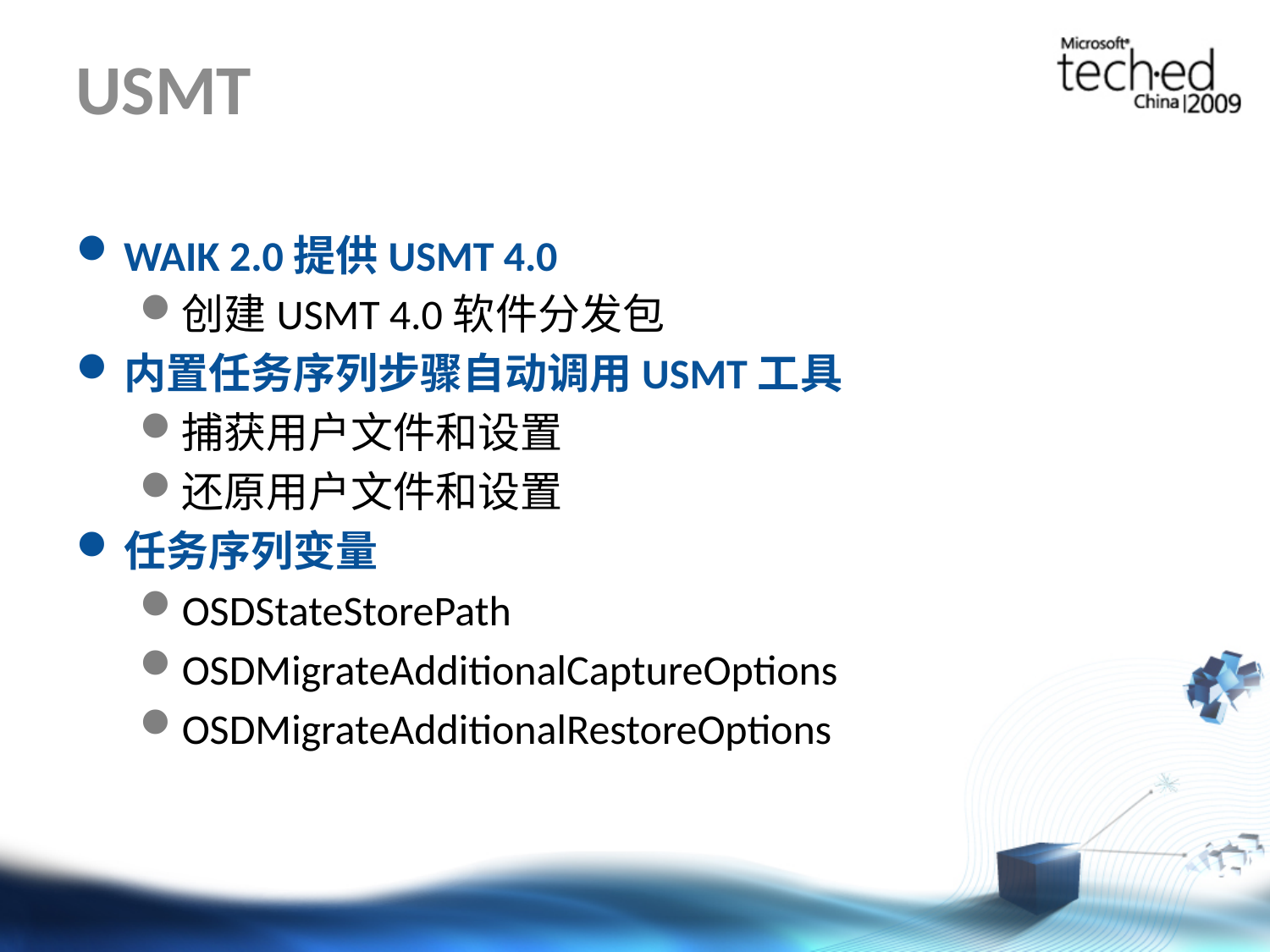

# USMT
WAIK 2.0提供USMT 4.0
创建USMT 4.0软件分发包
内置任务序列步骤自动调用USMT工具
捕获用户文件和设置
还原用户文件和设置
任务序列变量
OSDStateStorePath
OSDMigrateAdditionalCaptureOptions
OSDMigrateAdditionalRestoreOptions